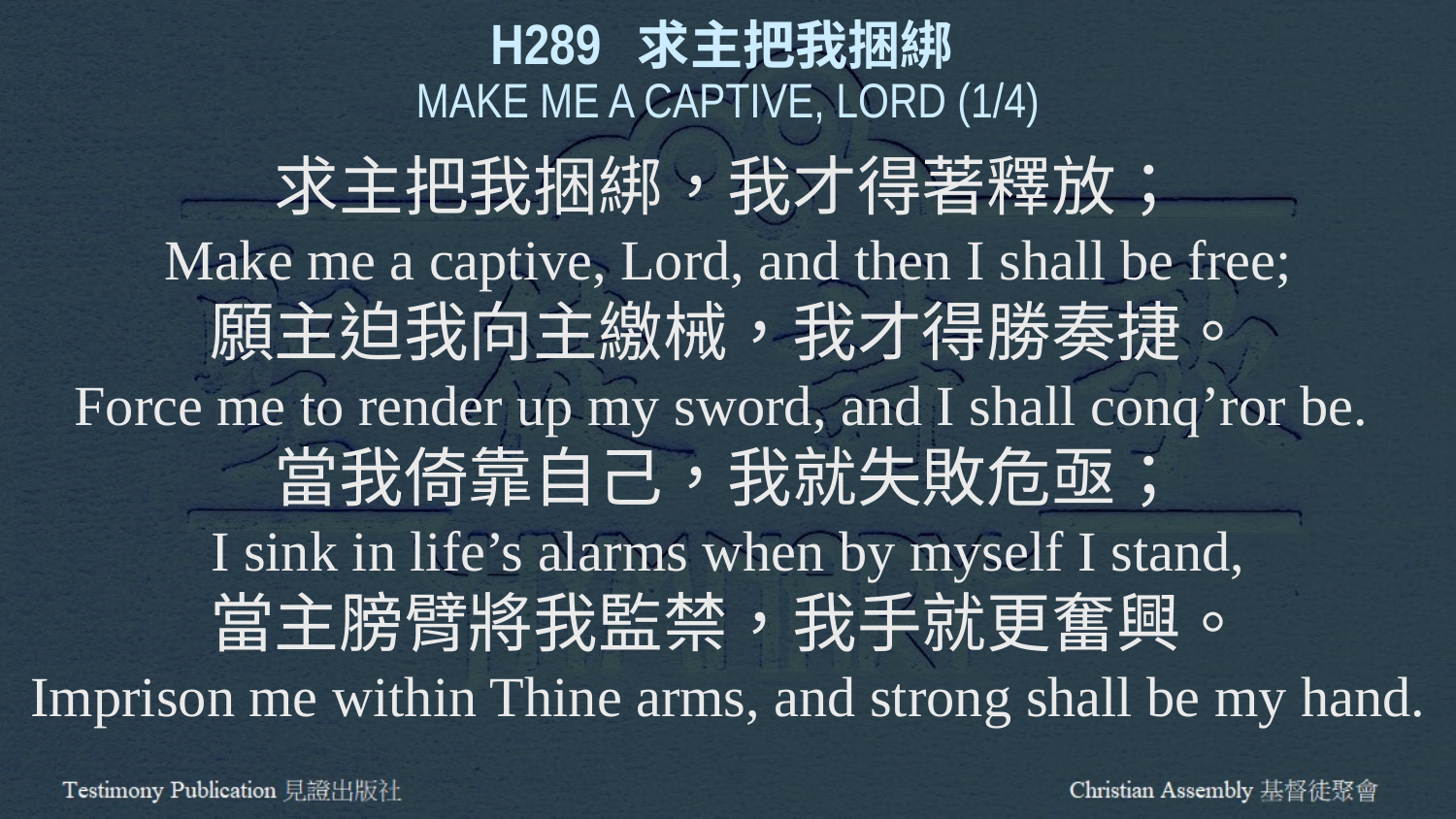

H289  求主把我捆綁
MAKE ME A CAPTIVE, LORD (1/4)
求主把我捆綁，我才得著釋放；
Make me a captive, Lord, and then I shall be free;
願主迫我向主繳械，我才得勝奏捷。
Force me to render up my sword, and I shall conq’ror be.
當我倚靠自己，我就失敗危亟；
I sink in life’s alarms when by myself I stand,
當主膀臂將我監禁，我手就更奮興。
Imprison me within Thine arms, and strong shall be my hand.